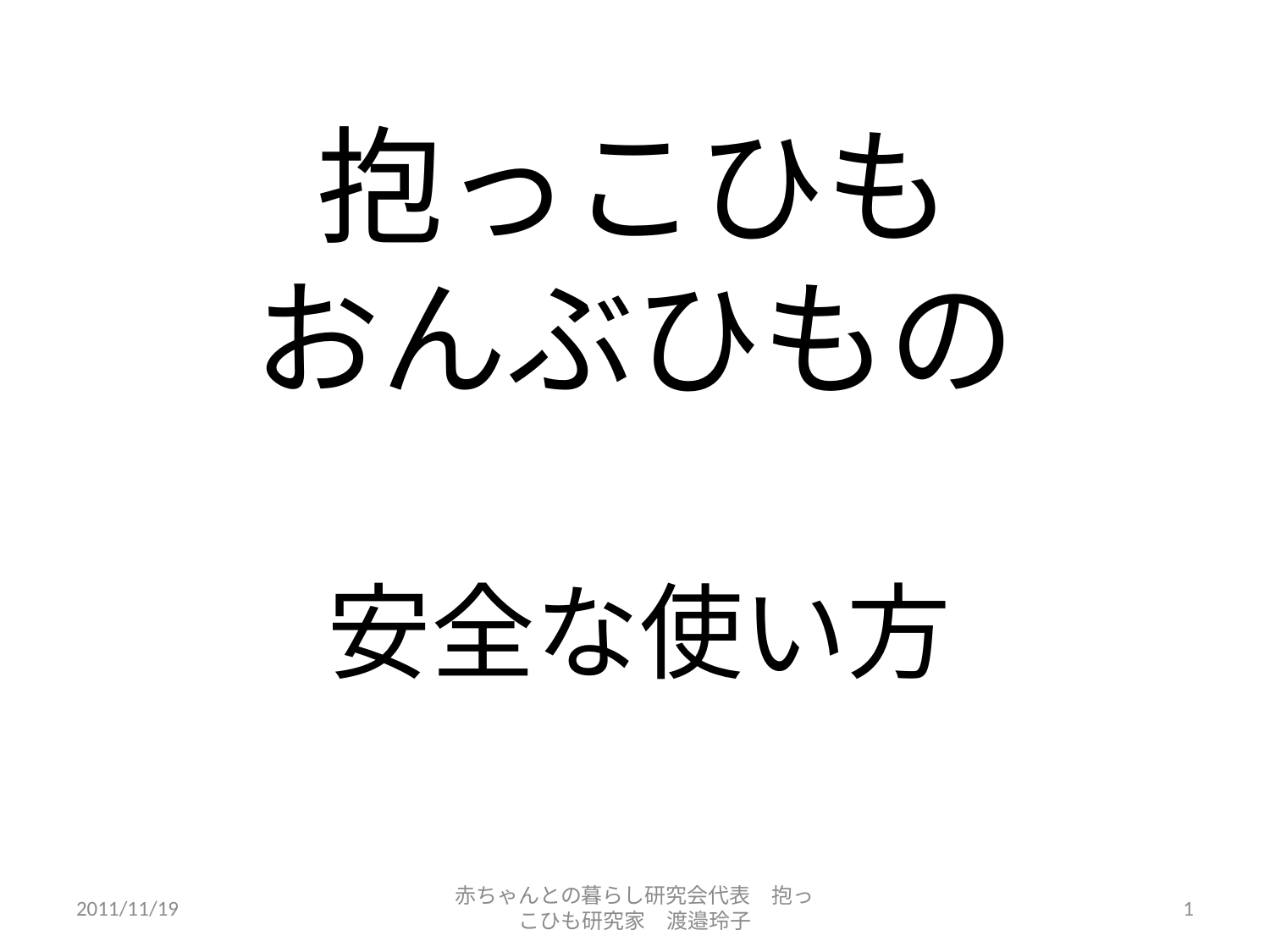

# 抱っこひも おんぶひもの

安全な使い方
2011/11/19
赤ちゃんとの暮らし研究会代表　抱っこひも研究家　渡邉玲子
1